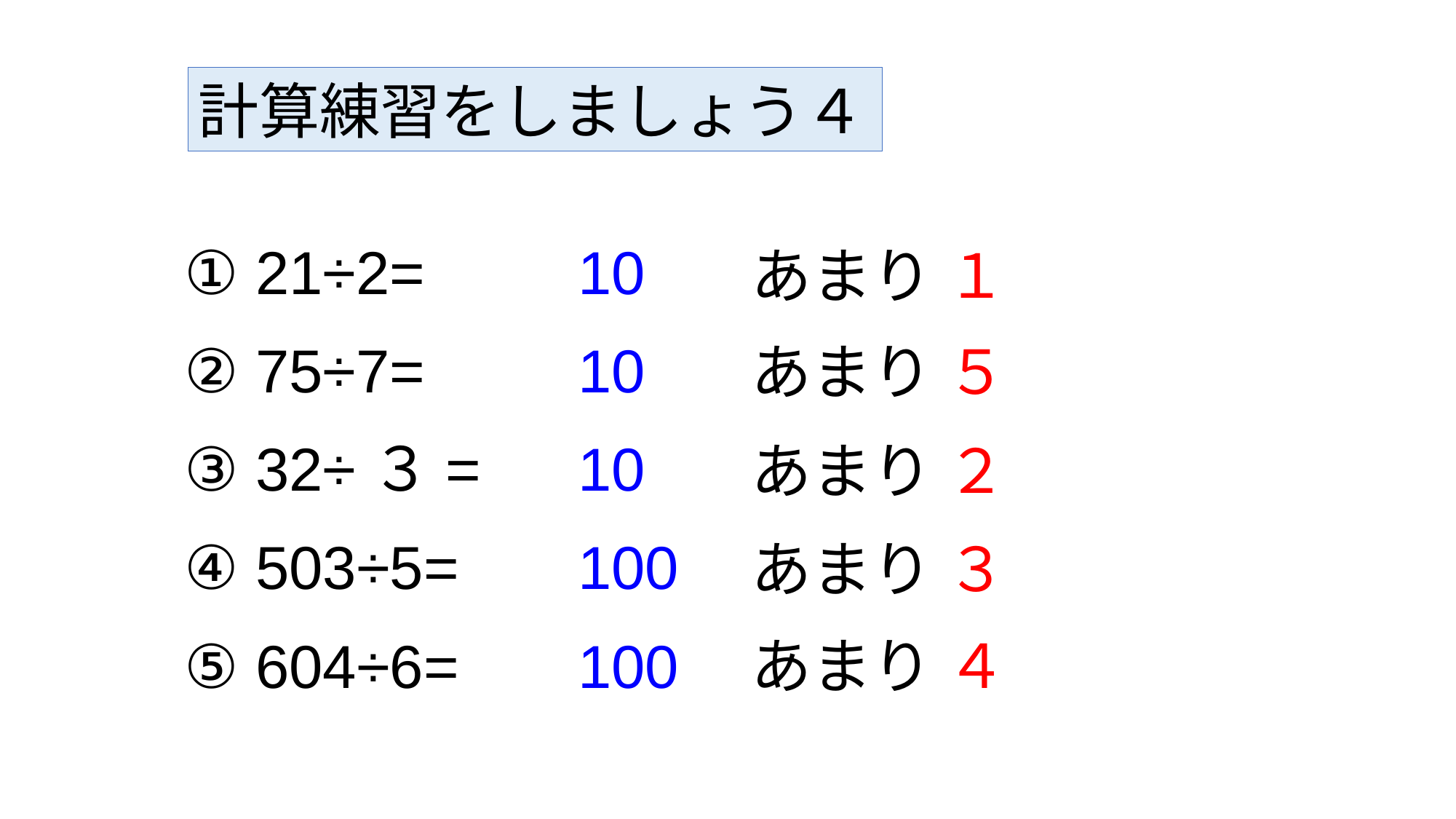

計算練習をしましょう４
① 21÷2=
10
あまり １
② 75÷7=
10
あまり ５
③ 32÷３=
10
あまり ２
④ 503÷5=
100
あまり ３
⑤ 604÷6=
100
あまり ４